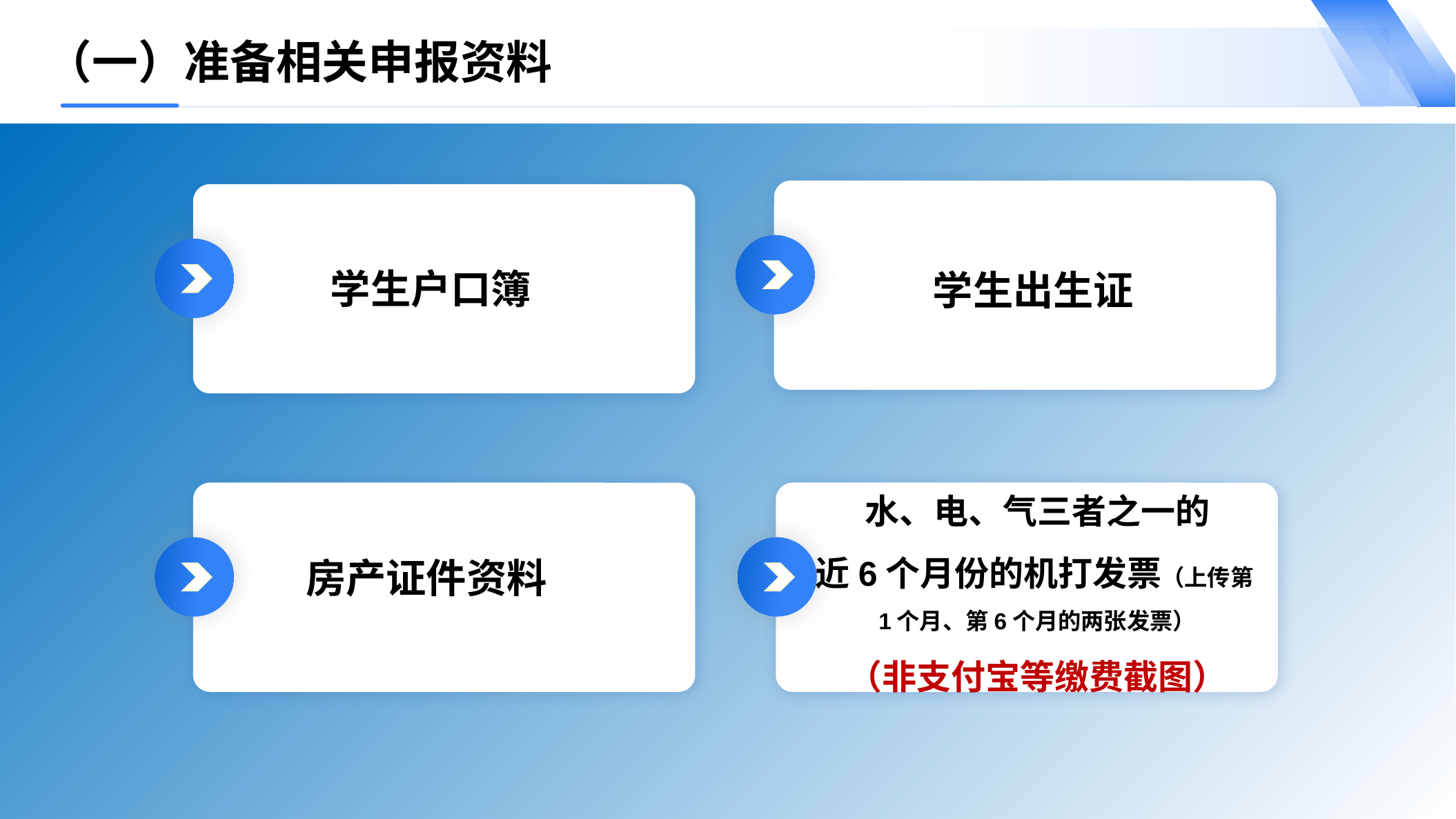

（一）准备相关申报资料

学生户口簿
学生出生证

水、电、气三者之一的
近6个月份的机打发票（上传第1个月、第6个月的两张发票）
（非支付宝等缴费截图）

房产证件资料